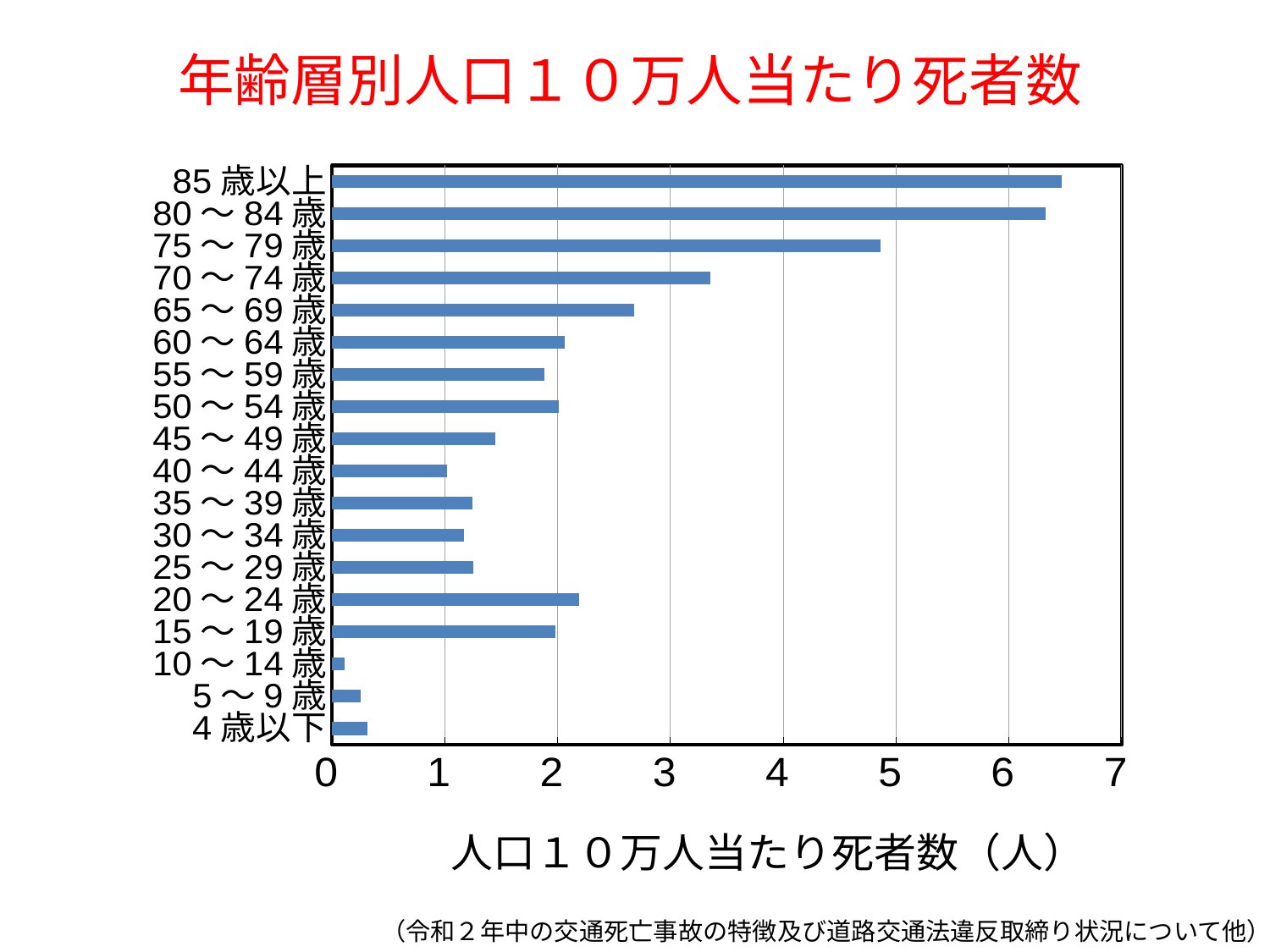

# 年齢層別人口１０万人当たり死者数

### Chart

| Category |  |
|---|---|
| 4歳以下 | 0.31519226728304267 |
| 5～9歳 | 0.25485198980592044 |
| 10～14歳 | 0.11214953271028037 |
| 15～19歳 | 1.9759450171821304 |
| 20～24歳 | 2.1919524033192426 |
| 25～29歳 | 1.25 |
| 30～34歳 | 1.1700236966824644 |
| 35～39歳 | 1.2450331125827816 |
| 40～44歳 | 1.0209934610531146 |
| 45～49歳 | 1.4486839420526423 |
| 50～54歳 | 2.007703980389868 |
| 55～59歳 | 1.880430553754377 |
| 60～64歳 | 2.060074428495481 |
| 65～69歳 | 2.675700505282499 |
| 70～74歳 | 3.350218742804513 |
| 75～79歳 | 4.860535763601216 |
| 80～84歳 | 6.325075075075075 |
| 85歳以上 | 6.469594594594595 |
（令和２年中の交通死亡事故の特徴及び道路交通法違反取締り状況について他）